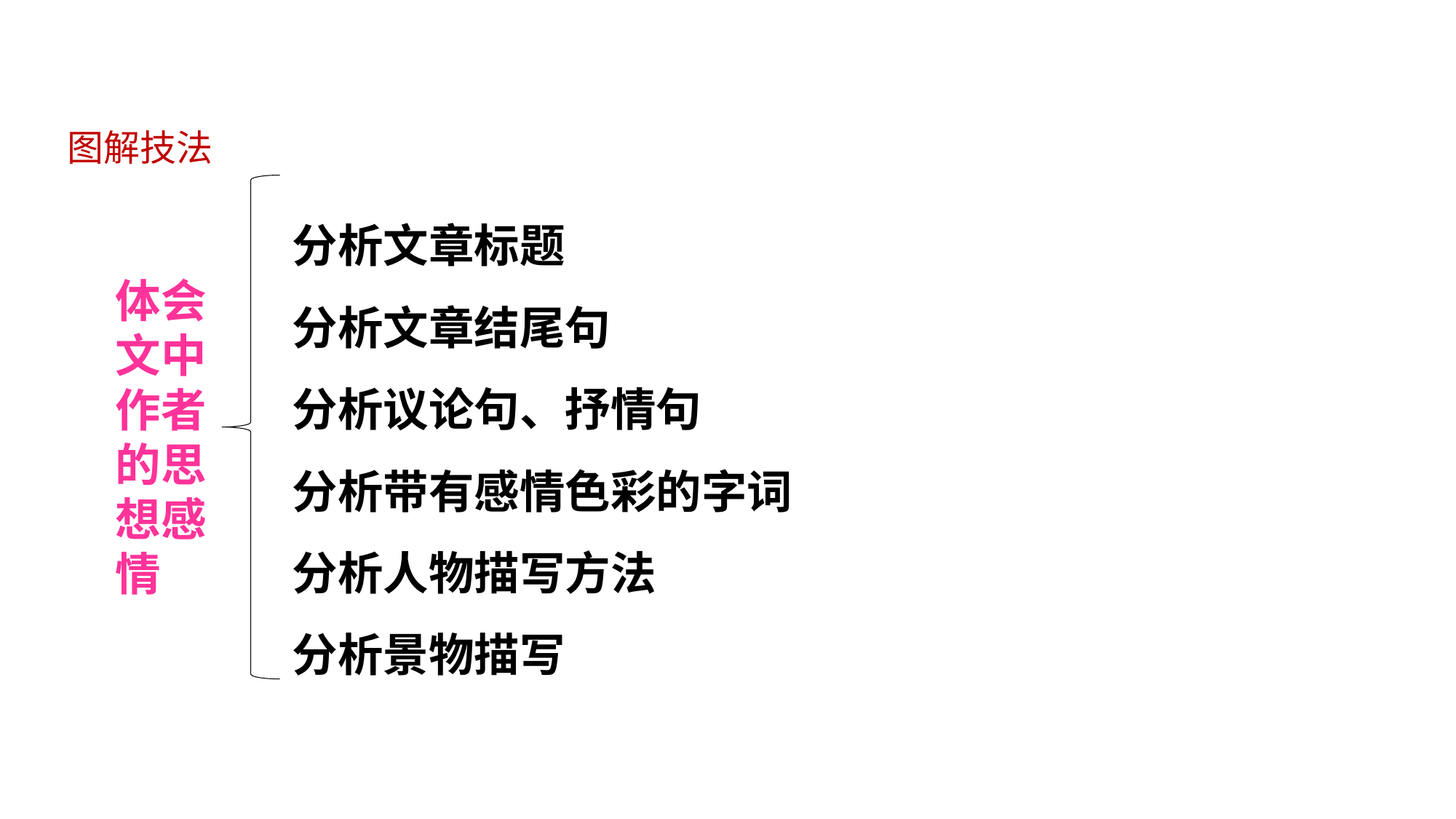

图解技法

分析文章标题
分析文章结尾句
分析议论句、抒情句
分析带有感情色彩的字词
分析人物描写方法
分析景物描写
体会文中作者的思想感情